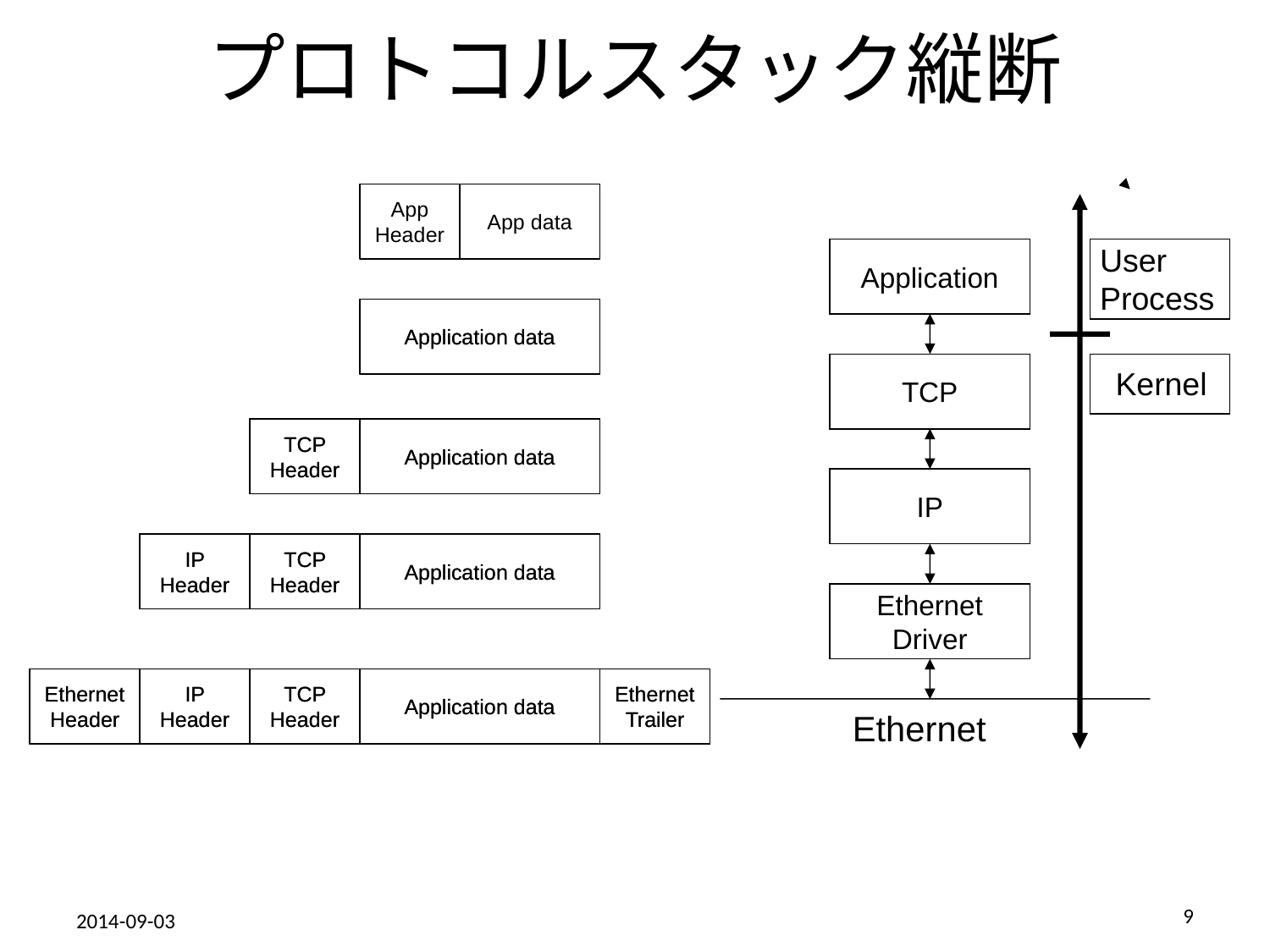

# プロトコルスタック縦断
App
Header
App data

User
Process

Application
Application data
Application data

TCP

Kernel
TCP Header
TCP Header
Application data
Application data

IP
IP Header
IP Header
TCP Header
TCP Header
Application data
Application data

Ethernet
Driver

Ethernet Header
Ethernet Header
IP Header
IP Header
TCP Header
TCP Header
Application data
Application data
Ethernet Trailer
Ethernet Trailer

Ethernet
9
2014-09-03